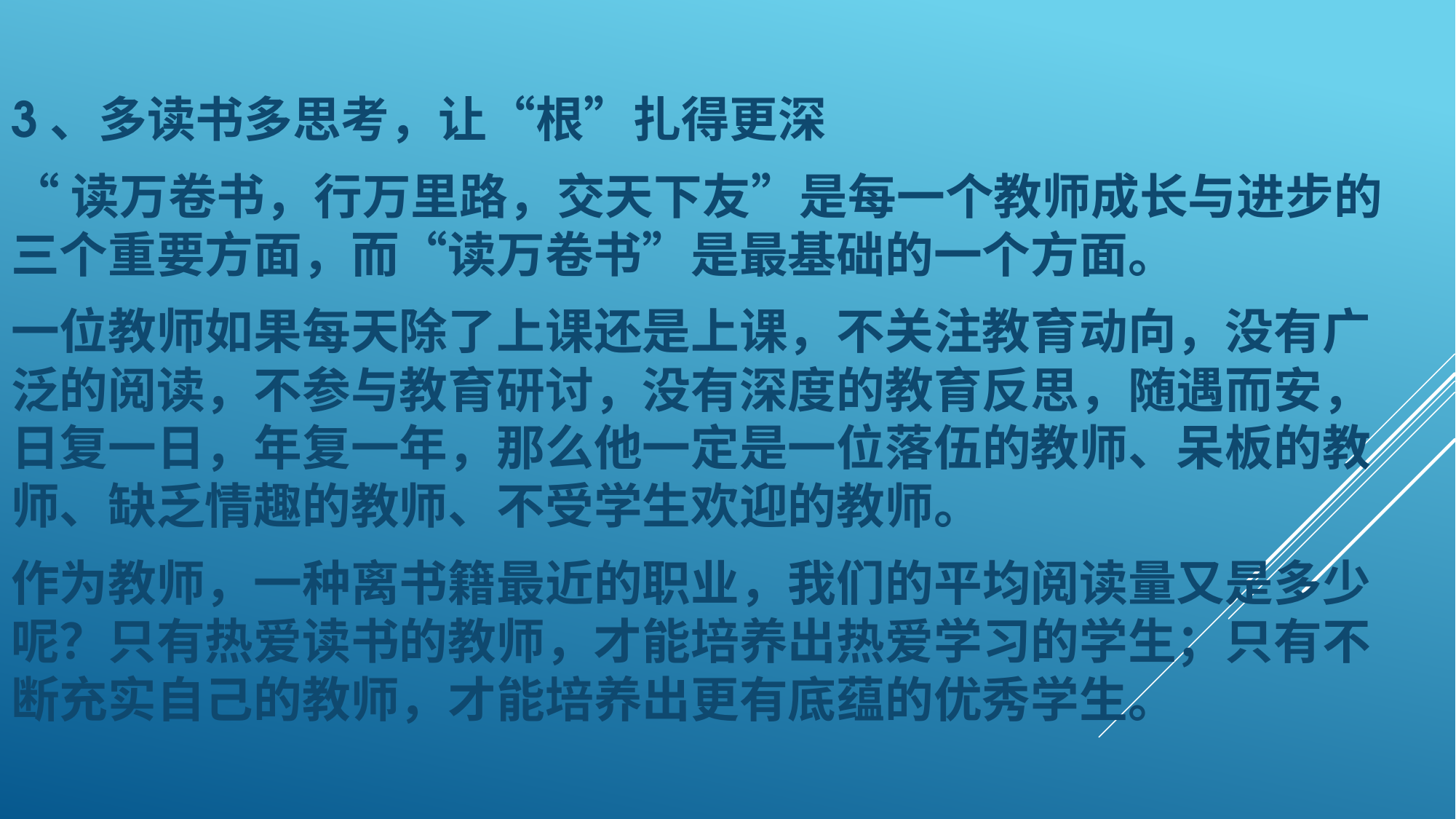

3、多读书多思考，让“根”扎得更深
“读万卷书，行万里路，交天下友”是每一个教师成长与进步的三个重要方面，而“读万卷书”是最基础的一个方面。
一位教师如果每天除了上课还是上课，不关注教育动向，没有广泛的阅读，不参与教育研讨，没有深度的教育反思，随遇而安，日复一日，年复一年，那么他一定是一位落伍的教师、呆板的教师、缺乏情趣的教师、不受学生欢迎的教师。
作为教师，一种离书籍最近的职业，我们的平均阅读量又是多少呢？只有热爱读书的教师，才能培养出热爱学习的学生；只有不断充实自己的教师，才能培养出更有底蕴的优秀学生。